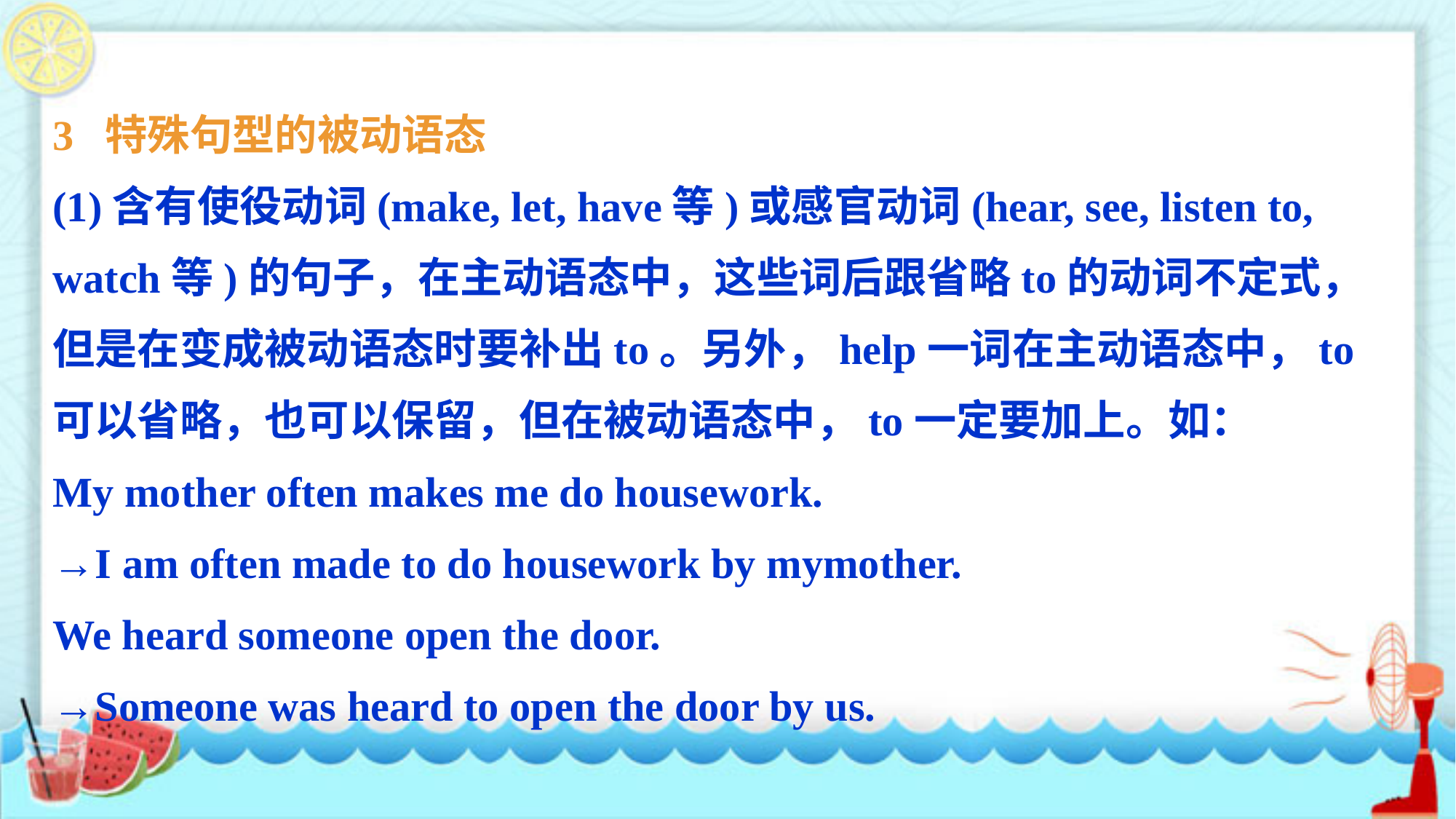

3  特殊句型的被动语态
(1)含有使役动词(make, let, have等)或感官动词(hear, see, listen to, watch等)的句子，在主动语态中，这些词后跟省略to的动词不定式，但是在变成被动语态时要补出to。另外，help一词在主动语态中，to可以省略，也可以保留，但在被动语态中，to一定要加上。如：
My mother often makes me do housework.
→I am often made to do housework by mymother.
We heard someone open the door.
→Someone was heard to open the door by us.